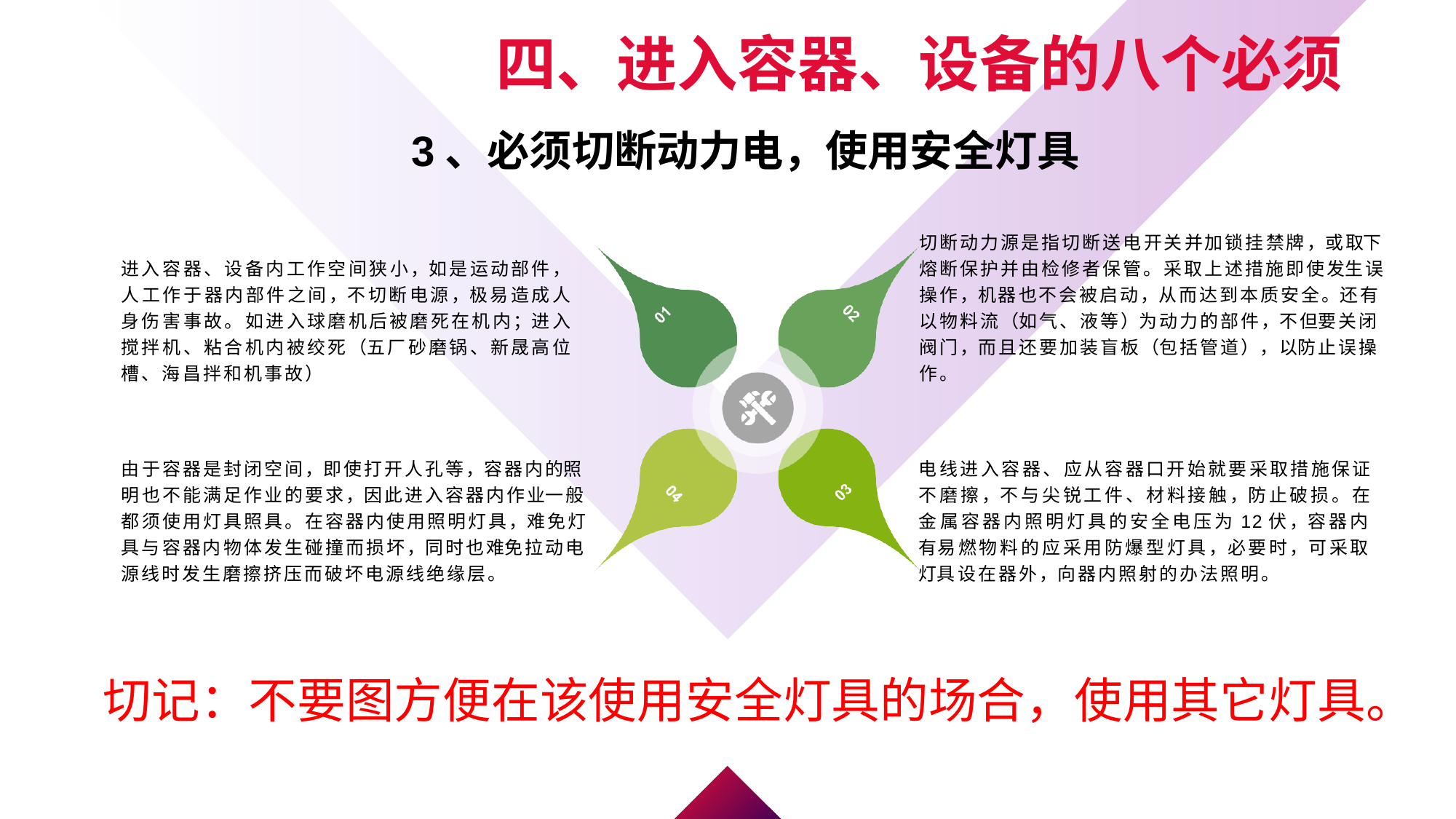

四、进入容器、设备的八个必须
3、必须切断动力电，使用安全灯具
切断动力源是指切断送电开关并加锁挂禁牌，或取下熔断保护并由检修者保管。采取上述措施即使发生误操作，机器也不会被启动，从而达到本质安全。还有以物料流（如气、液等）为动力的部件，不但要关闭阀门，而且还要加装盲板（包括管道），以防止误操作。

进入容器、设备内工作空间狭小，如是运动部件，人工作于器内部件之间，不切断电源，极易造成人身伤害事故。如进入球磨机后被磨死在机内；进入搅拌机、粘合机内被绞死（五厂砂磨锅、新晟高位槽、海昌拌和机事故）
电线进入容器、应从容器口开始就要采取措施保证不磨擦，不与尖锐工件、材料接触，防止破损。在金属容器内照明灯具的安全电压为12伏，容器内有易燃物料的应采用防爆型灯具，必要时，可采取灯具设在器外，向器内照射的办法照明。
由于容器是封闭空间，即使打开人孔等，容器内的照明也不能满足作业的要求，因此进入容器内作业一般都须使用灯具照具。在容器内使用照明灯具，难免灯具与容器内物体发生碰撞而损坏，同时也难免拉动电源线时发生磨擦挤压而破坏电源线绝缘层。
切记：不要图方便在该使用安全灯具的场合，使用其它灯具。